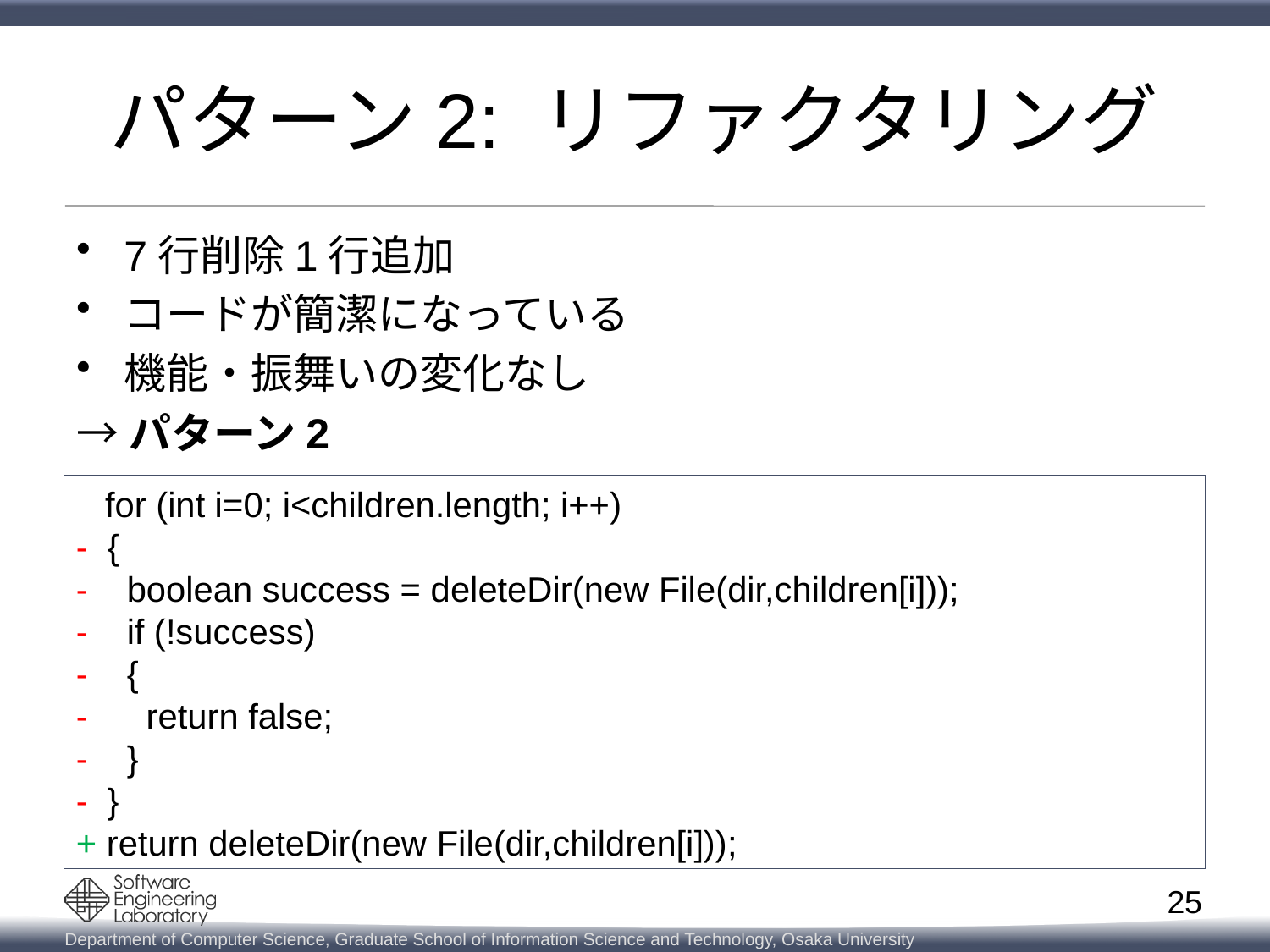

# パターン2: リファクタリング
7行削除1行追加
コードが簡潔になっている
機能・振舞いの変化なし
→パターン2
   for (int i=0; i<children.length; i++)
-  {
-    boolean success = deleteDir(new File(dir,children[i]));
-    if (!success)
-    {
-      return false;
-    }
-  }
+ return deleteDir(new File(dir,children[i]));
25